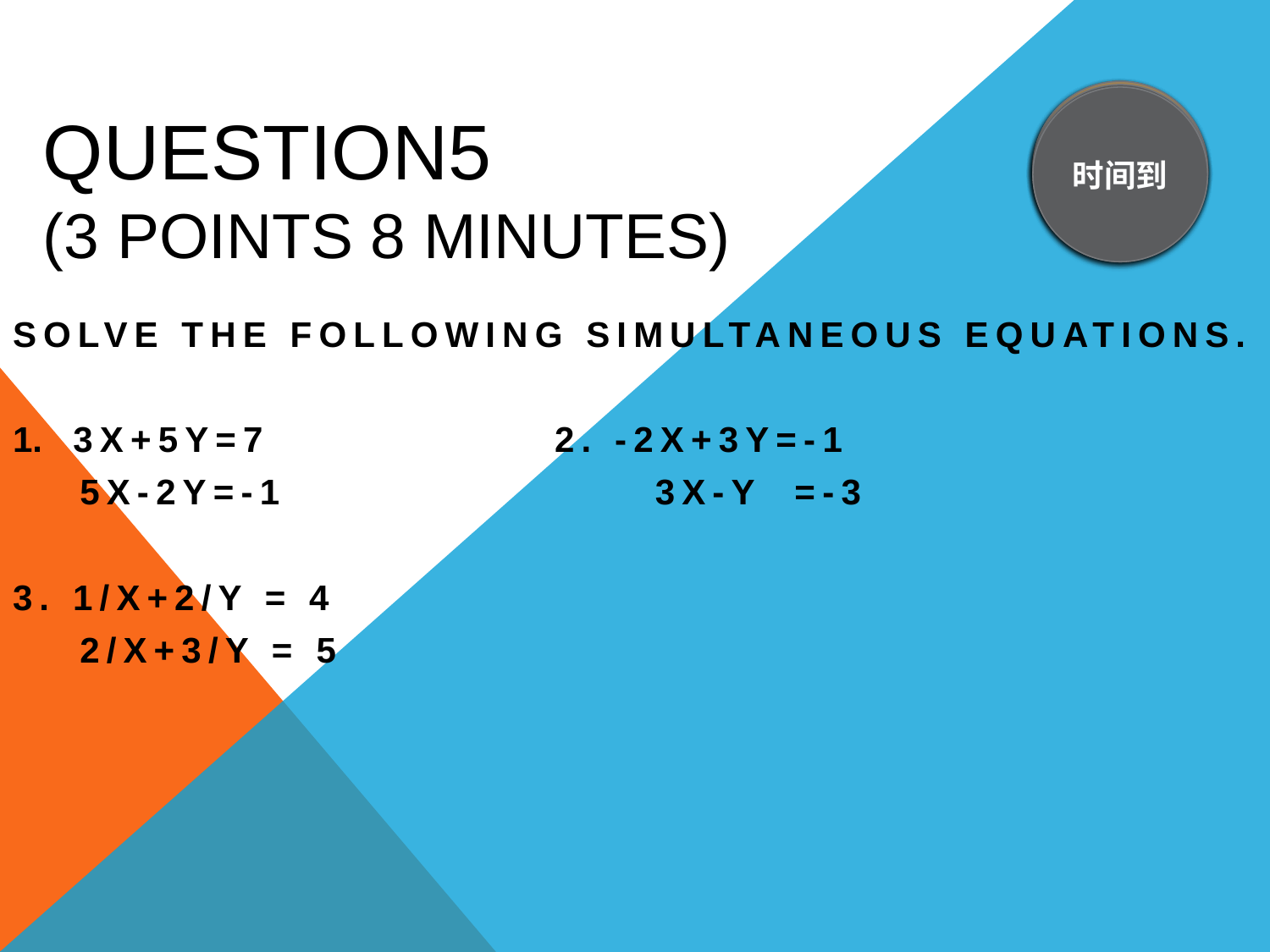

# Question5 (3 points 8 minutes)
8 min
7 min
6 min
2 min
1 min
5 min
3 min
10 s
4 min
5 s
时间到
Solve the following simultaneous equations.

3x+5y=7                 2. -2x+3y=-1
    5x-2y=-1                      3x-y  =-3

3. 1/x+2/y = 4
    2/x+3/y = 5